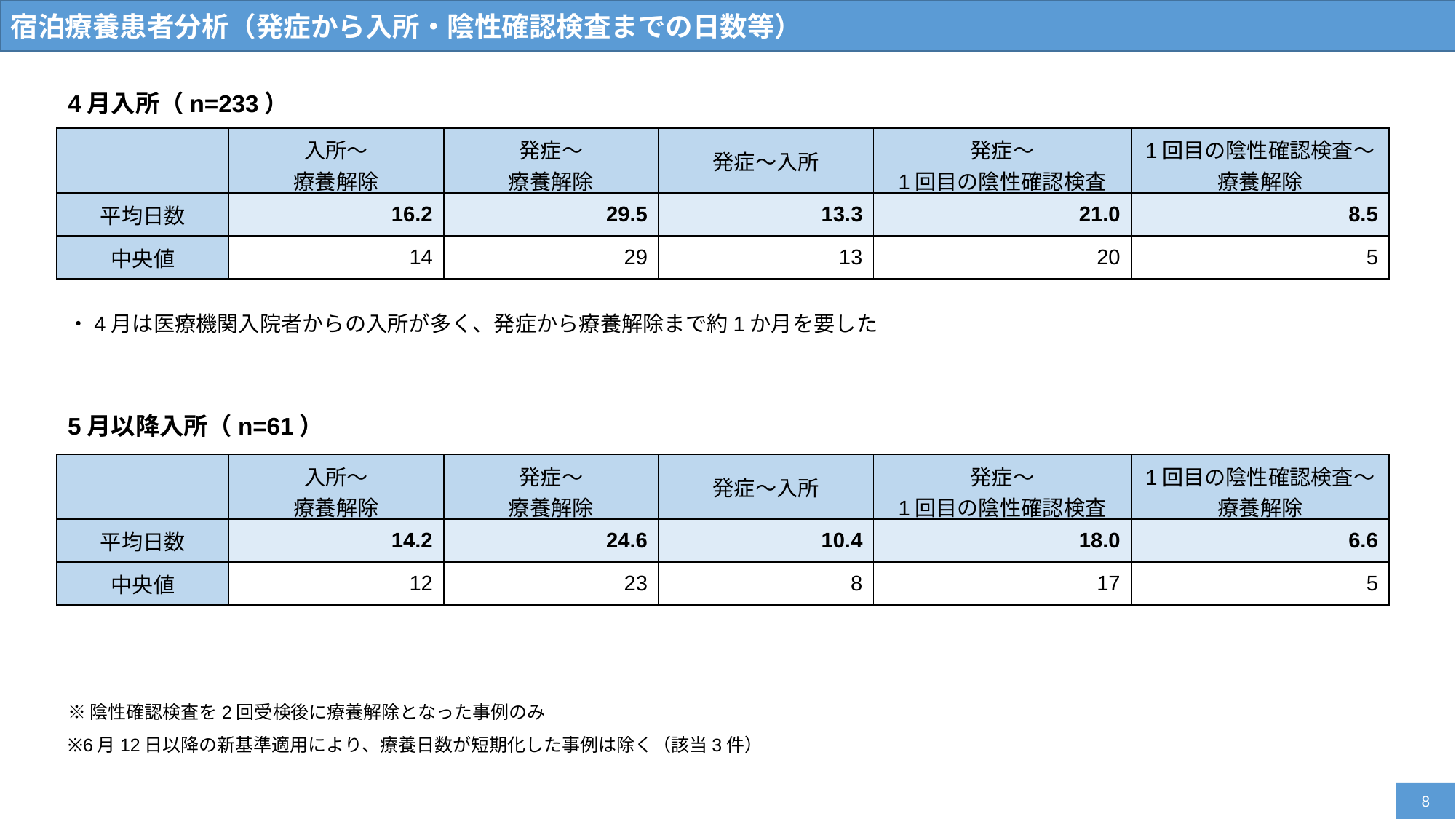

宿泊療養患者分析（発症から入所・陰性確認検査までの日数等）
4月入所（n=233）
|  | 入所～ 療養解除 | 発症～ 療養解除 | 発症～入所 | 発症～ 1回目の陰性確認検査 | 1回目の陰性確認検査～ 療養解除 |
| --- | --- | --- | --- | --- | --- |
| 平均日数 | 16.2 | 29.5 | 13.3 | 21.0 | 8.5 |
| 中央値 | 14 | 29 | 13 | 20 | 5 |
・4月は医療機関入院者からの入所が多く、発症から療養解除まで約1か月を要した
5月以降入所（n=61）
|  | 入所～ 療養解除 | 発症～ 療養解除 | 発症～入所 | 発症～ 1回目の陰性確認検査 | 1回目の陰性確認検査～ 療養解除 |
| --- | --- | --- | --- | --- | --- |
| 平均日数 | 14.2 | 24.6 | 10.4 | 18.0 | 6.6 |
| 中央値 | 12 | 23 | 8 | 17 | 5 |
※陰性確認検査を2回受検後に療養解除となった事例のみ
※6月12日以降の新基準適用により、療養日数が短期化した事例は除く（該当3件）
8